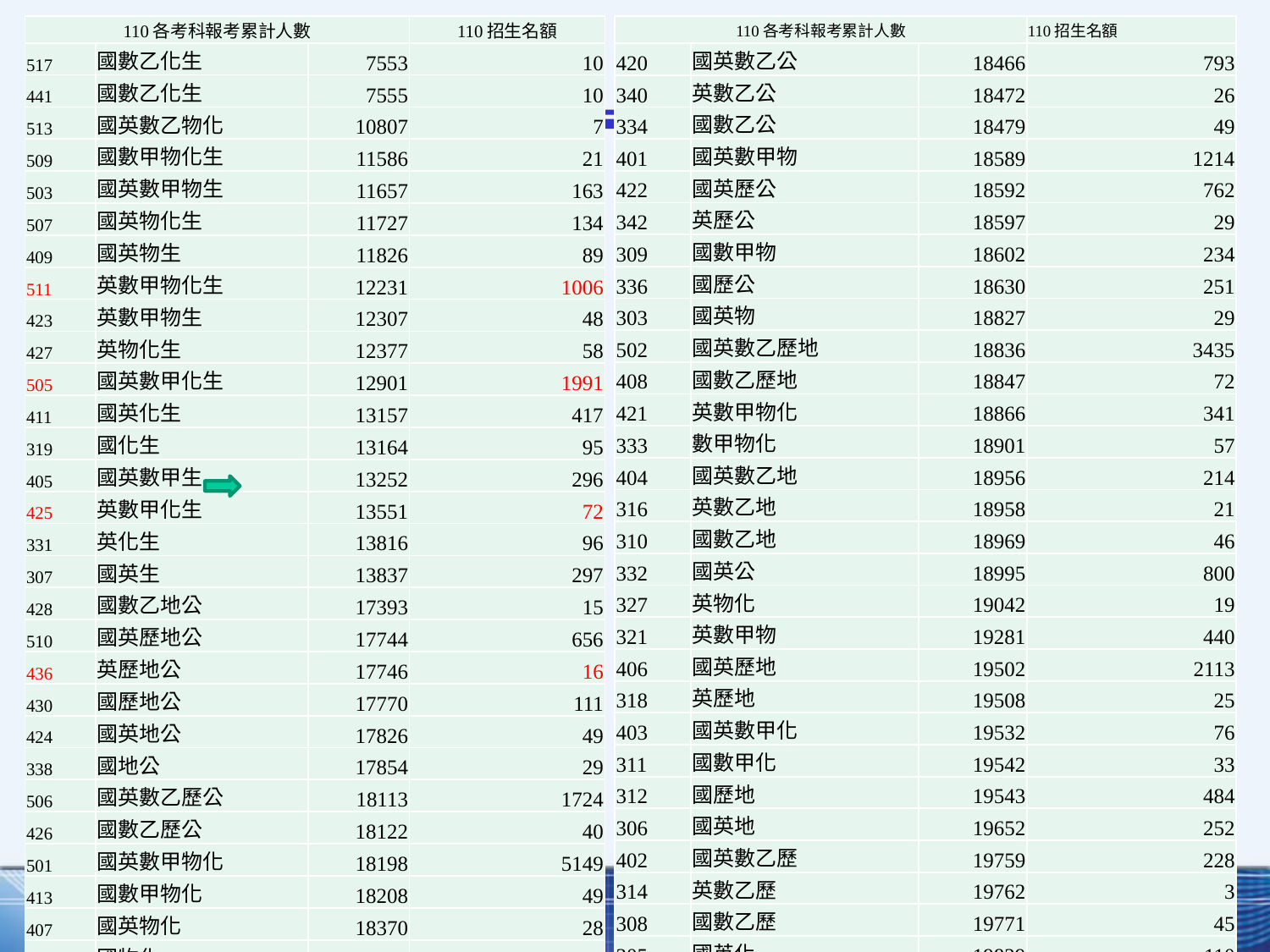

| 110各考科報考累計人數 |  |  | 110招生名額 |
| --- | --- | --- | --- |
| 517 | 國數乙化生 | 7553 | 10 |
| 441 | 國數乙化生 | 7555 | 10 |
| 513 | 國英數乙物化 | 10807 | 7 |
| 509 | 國數甲物化生 | 11586 | 21 |
| 503 | 國英數甲物生 | 11657 | 163 |
| 507 | 國英物化生 | 11727 | 134 |
| 409 | 國英物生 | 11826 | 89 |
| 511 | 英數甲物化生 | 12231 | 1006 |
| 423 | 英數甲物生 | 12307 | 48 |
| 427 | 英物化生 | 12377 | 58 |
| 505 | 國英數甲化生 | 12901 | 1991 |
| 411 | 國英化生 | 13157 | 417 |
| 319 | 國化生 | 13164 | 95 |
| 405 | 國英數甲生 | 13252 | 296 |
| 425 | 英數甲化生 | 13551 | 72 |
| 331 | 英化生 | 13816 | 96 |
| 307 | 國英生 | 13837 | 297 |
| 428 | 國數乙地公 | 17393 | 15 |
| 510 | 國英歷地公 | 17744 | 656 |
| 436 | 英歷地公 | 17746 | 16 |
| 430 | 國歷地公 | 17770 | 111 |
| 424 | 國英地公 | 17826 | 49 |
| 338 | 國地公 | 17854 | 29 |
| 506 | 國英數乙歷公 | 18113 | 1724 |
| 426 | 國數乙歷公 | 18122 | 40 |
| 501 | 國英數甲物化 | 18198 | 5149 |
| 413 | 國數甲物化 | 18208 | 49 |
| 407 | 國英物化 | 18370 | 28 |
| 315 | 國物化 | 18381 | 88 |
| 110各考科報考累計人數 |  |  | 110招生名額 |
| --- | --- | --- | --- |
| 420 | 國英數乙公 | 18466 | 793 |
| 340 | 英數乙公 | 18472 | 26 |
| 334 | 國數乙公 | 18479 | 49 |
| 401 | 國英數甲物 | 18589 | 1214 |
| 422 | 國英歷公 | 18592 | 762 |
| 342 | 英歷公 | 18597 | 29 |
| 309 | 國數甲物 | 18602 | 234 |
| 336 | 國歷公 | 18630 | 251 |
| 303 | 國英物 | 18827 | 29 |
| 502 | 國英數乙歷地 | 18836 | 3435 |
| 408 | 國數乙歷地 | 18847 | 72 |
| 421 | 英數甲物化 | 18866 | 341 |
| 333 | 數甲物化 | 18901 | 57 |
| 404 | 國英數乙地 | 18956 | 214 |
| 316 | 英數乙地 | 18958 | 21 |
| 310 | 國數乙地 | 18969 | 46 |
| 332 | 國英公 | 18995 | 800 |
| 327 | 英物化 | 19042 | 19 |
| 321 | 英數甲物 | 19281 | 440 |
| 406 | 國英歷地 | 19502 | 2113 |
| 318 | 英歷地 | 19508 | 25 |
| 403 | 國英數甲化 | 19532 | 76 |
| 311 | 國數甲化 | 19542 | 33 |
| 312 | 國歷地 | 19543 | 484 |
| 306 | 國英地 | 19652 | 252 |
| 402 | 國英數乙歷 | 19759 | 228 |
| 314 | 英數乙歷 | 19762 | 3 |
| 308 | 國數乙歷 | 19771 | 45 |
| 305 | 國英化 | 19829 | 110 |
| 323 | 英數甲化 | 20202 | 103 |
| 304 | 國英歷 | 20575 | 2603 |
| 301 | 國英數甲 | 21520 | 1435 |
| 302 | 國英數乙 | 30680 | 6483 |

- 14 -